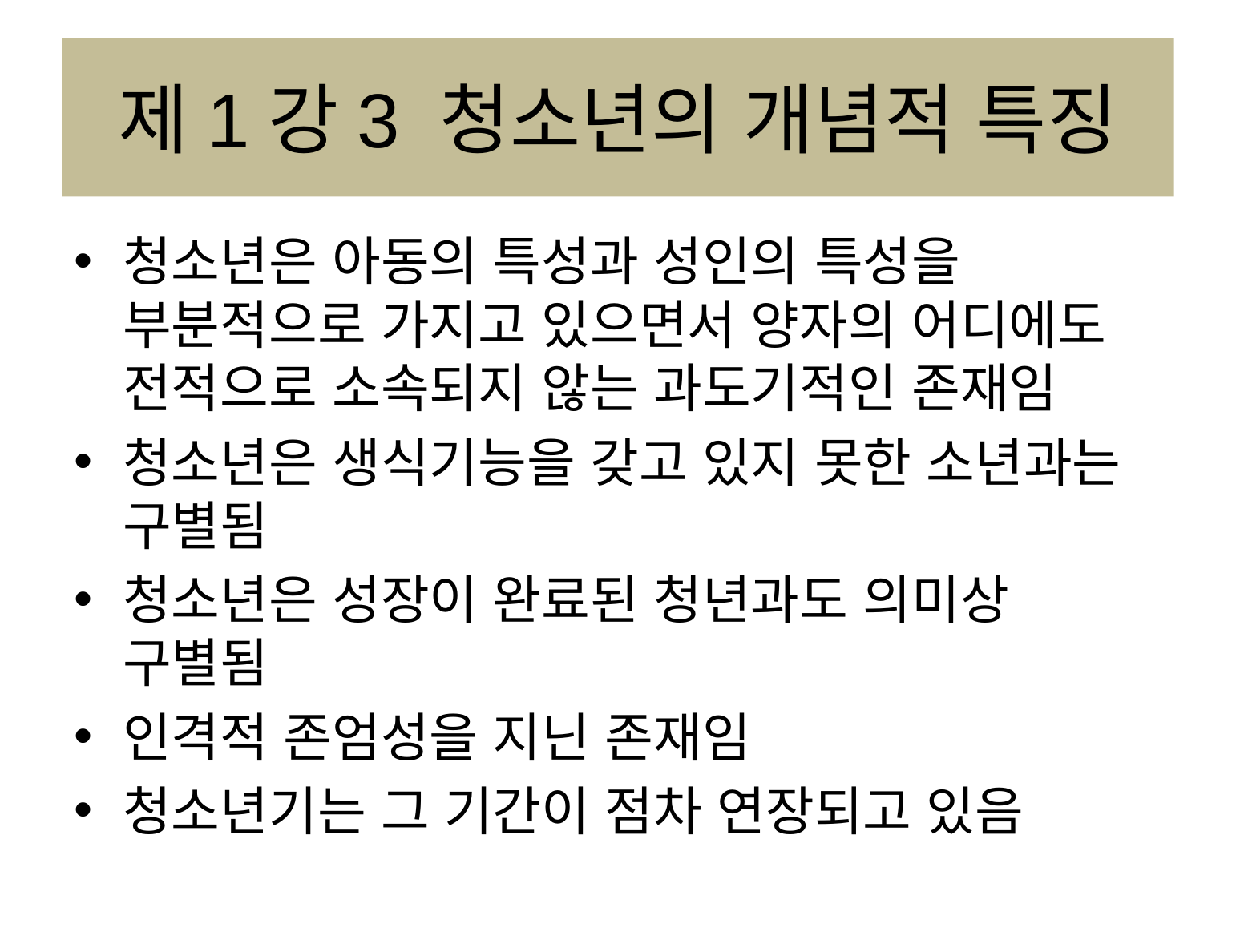

# 제1강3 청소년의 개념적 특징
청소년은 아동의 특성과 성인의 특성을 부분적으로 가지고 있으면서 양자의 어디에도 전적으로 소속되지 않는 과도기적인 존재임
청소년은 생식기능을 갖고 있지 못한 소년과는 구별됨
청소년은 성장이 완료된 청년과도 의미상 구별됨
인격적 존엄성을 지닌 존재임
청소년기는 그 기간이 점차 연장되고 있음